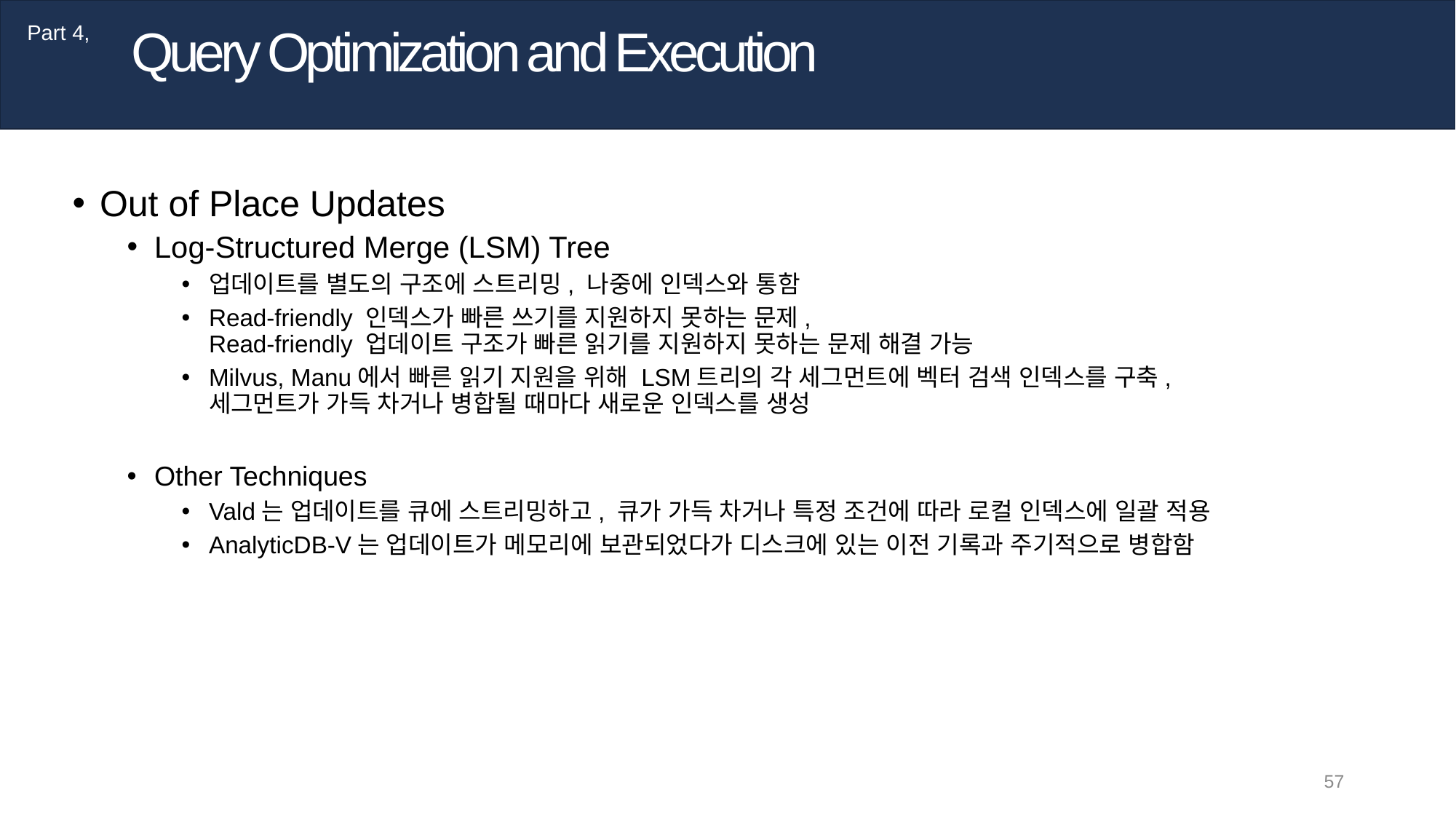

Query Optimization and Execution
Part 4,
Out of Place Updates
Log-Structured Merge (LSM) Tree
업데이트를 별도의 구조에 스트리밍, 나중에 인덱스와 통함
Read-friendly 인덱스가 빠른 쓰기를 지원하지 못하는 문제,
Read-friendly 업데이트 구조가 빠른 읽기를 지원하지 못하는 문제 해결 가능
Milvus, Manu에서 빠른 읽기 지원을 위해 LSM트리의 각 세그먼트에 벡터 검색 인덱스를 구축,
세그먼트가 가득 차거나 병합될 때마다 새로운 인덱스를 생성

Other Techniques
Vald는 업데이트를 큐에 스트리밍하고, 큐가 가득 차거나 특정 조건에 따라 로컬 인덱스에 일괄 적용
AnalyticDB-V는 업데이트가 메모리에 보관되었다가 디스크에 있는 이전 기록과 주기적으로 병합함

57